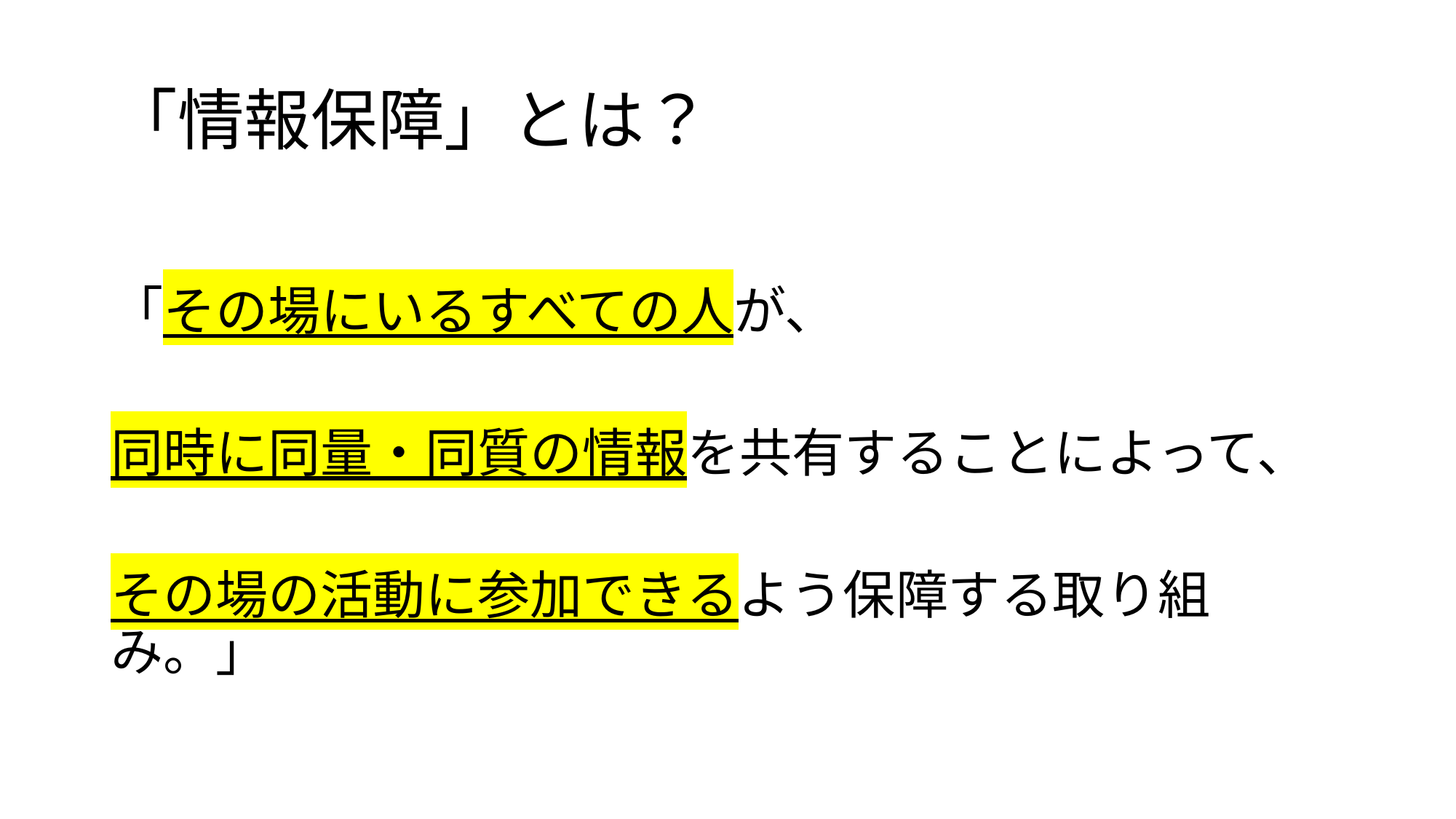

# 「情報保障」とは？
「その場にいるすべての人が、

同時に同量・同質の情報を共有することによって、

その場の活動に参加できるよう保障する取り組み。」